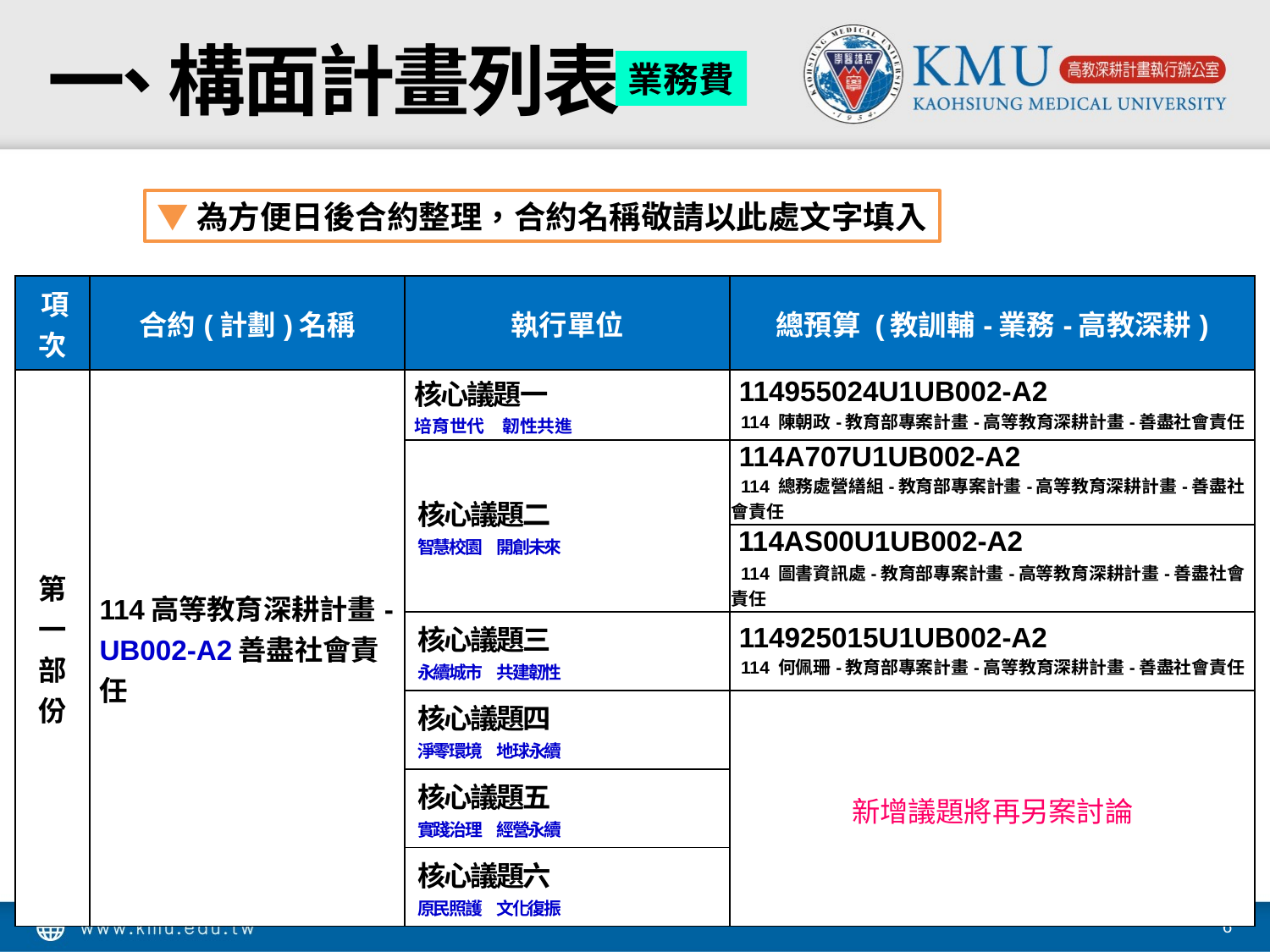

# 一、 構面計畫列表
業務費
▼為方便日後合約整理，合約名稱敬請以此處文字填入
| 項次 | 合約(計劃)名稱 | 執行單位 | 總預算 (教訓輔-業務-高教深耕) |
| --- | --- | --- | --- |
| 第一部份 | 114高等教育深耕計畫-UB002-A2善盡社會責任 | 核心議題一 培育世代　韌性共進 | 114955024U1UB002-A2 114 陳朝政-教育部專案計畫-高等教育深耕計畫-善盡社會責任 |
|  |  | 核心議題二 智慧校園　開創未來 | 114A707U1UB002-A2 114 總務處營繕組-教育部專案計畫-高等教育深耕計畫-善盡社會責任 |
|  |  |  | 114AS00U1UB002-A2 114 圖書資訊處-教育部專案計畫-高等教育深耕計畫-善盡社會責任 |
|  |  | 核心議題三 永續城市　共建韌性 | 114925015U1UB002-A2 114 何佩珊-教育部專案計畫-高等教育深耕計畫-善盡社會責任 |
|  |  | 核心議題四 淨零環境　地球永續 | 新增議題將再另案討論 |
|  |  | 核心議題五 實踐治理　經營永續 |  |
|  |  | 核心議題六 原民照護　文化復振 |  |
6